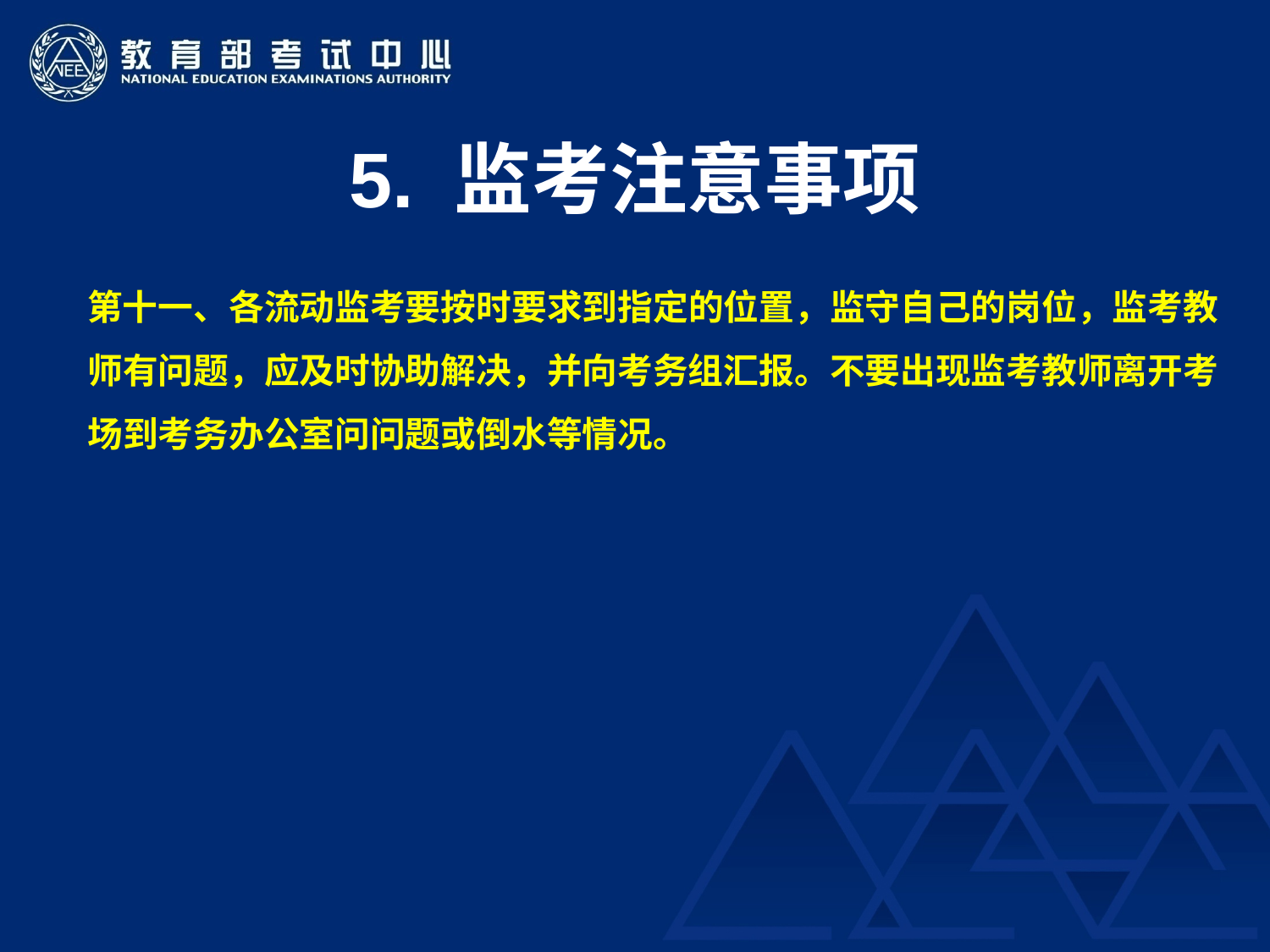

# 5. 监考注意事项
第十一、各流动监考要按时要求到指定的位置，监守自己的岗位，监考教师有问题，应及时协助解决，并向考务组汇报。不要出现监考教师离开考场到考务办公室问问题或倒水等情况。